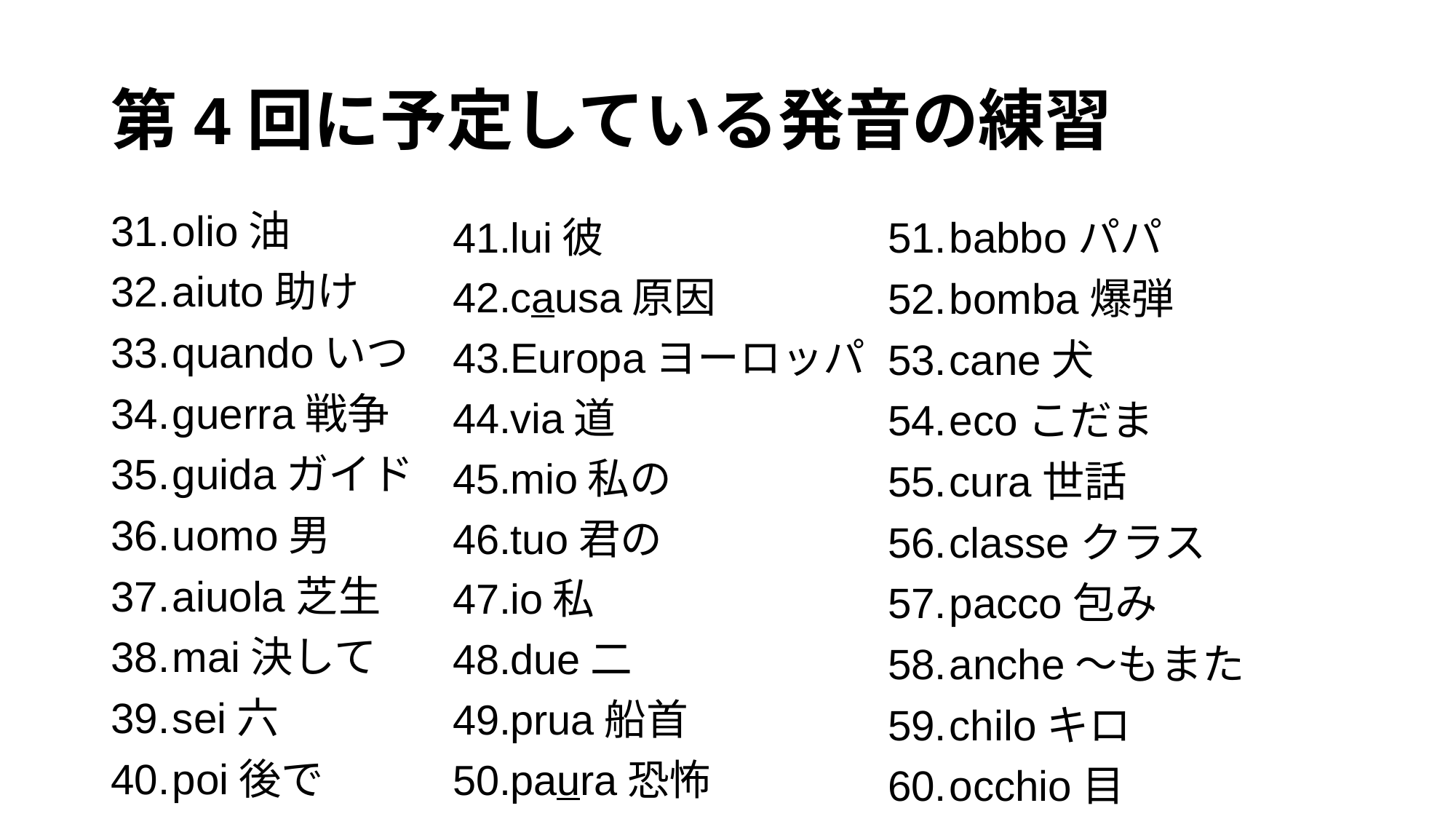

# 第4回に予定している発音の練習
olio油
aiuto助け
quandoいつ
guerra戦争
guidaガイド
uomo男
aiuola芝生
mai決して
sei六
poi後で

lui彼
causa原因
Europaヨーロッパ
via道
mio私の
tuo君の
io私
due二
prua船首
paura恐怖

babboパパ
bomba爆弾
cane犬
ecoこだま
cura世話
classeクラス
pacco包み
anche〜もまた
chiloキロ
occhio目